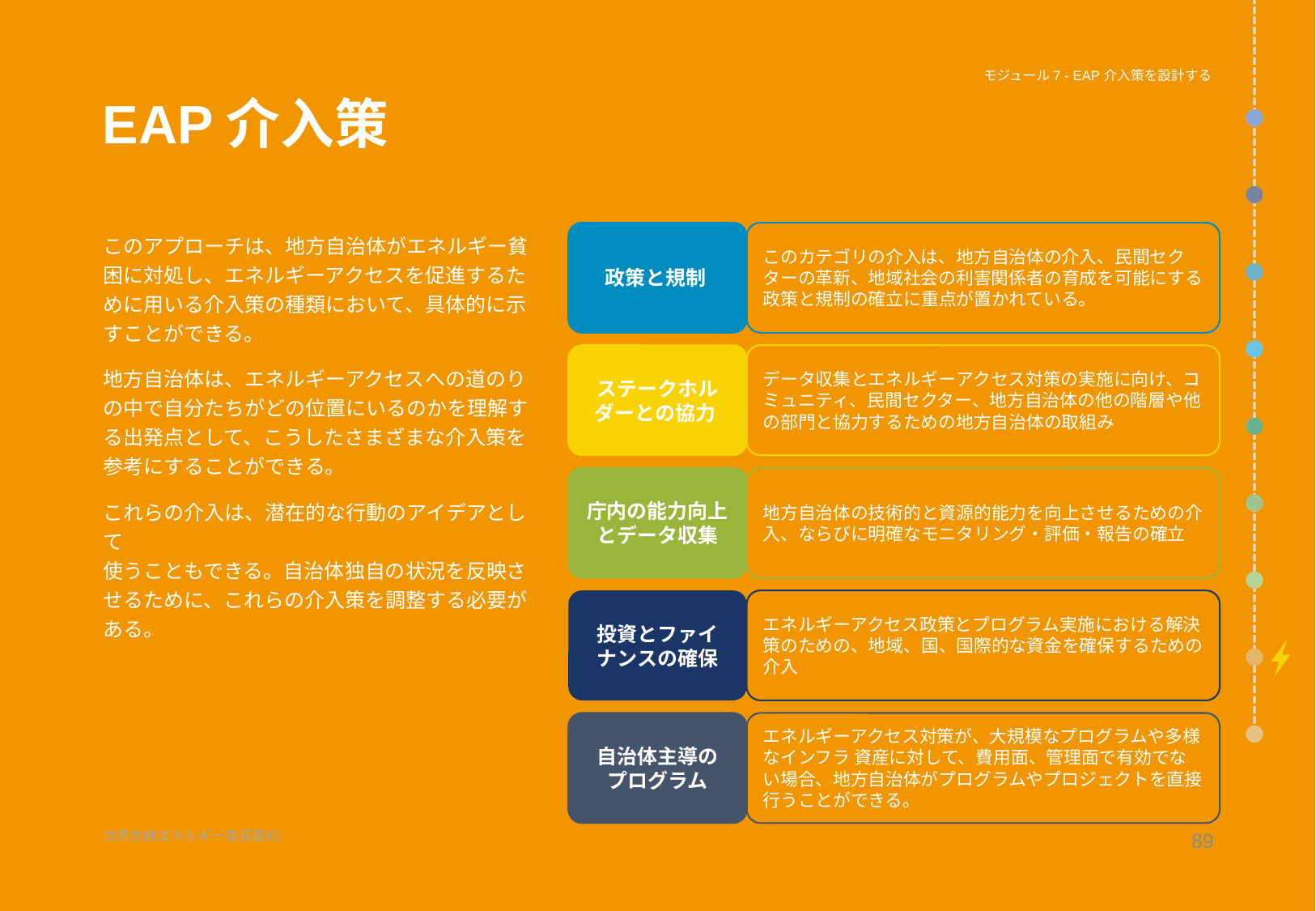

モジュール7 - EAP介入策を設計する
# EAP介入策

このアプローチは、地方自治体がエネルギー貧困に対処し、エネルギーアクセスを促進するために用いる介入策の種類において、具体的に示すことができる。
地方自治体は、エネルギーアクセスへの道のりの中で自分たちがどの位置にいるのかを理解する出発点として、こうしたさまざまな介入策を参考にすることができる。
これらの介入は、潜在的な行動のアイデアとして
使うこともできる。自治体独自の状況を反映させるために、これらの介入策を調整する必要がある。
政策と規制
このカテゴリの介入は、地方自治体の介入、民間セクターの革新、地域社会の利害関係者の育成を可能にする政策と規制の確立に重点が置かれている。

ステークホルダーとの協力
データ収集とエネルギーアクセス対策の実施に向け、コミュニティ、民間セクター、地方自治体の他の階層や他の部門と協力するための地方自治体の取組み

庁内の能力向上とデータ収集
地方自治体の技術的と資源的能力を向上させるための介入、ならびに明確なモニタリング・評価・報告の確立

投資とファイ
ナンスの確保
エネルギーアクセス政策とプログラム実施における解決策のための、地域、国、国際的な資金を確保するための介入

自治体主導の
プログラム
エネルギーアクセス対策が、大規模なプログラムや多様なインフラ 資産に対して、費用面、管理面で有効でない場合、地方自治体がプログラムやプロジェクトを直接行うことができる。

89